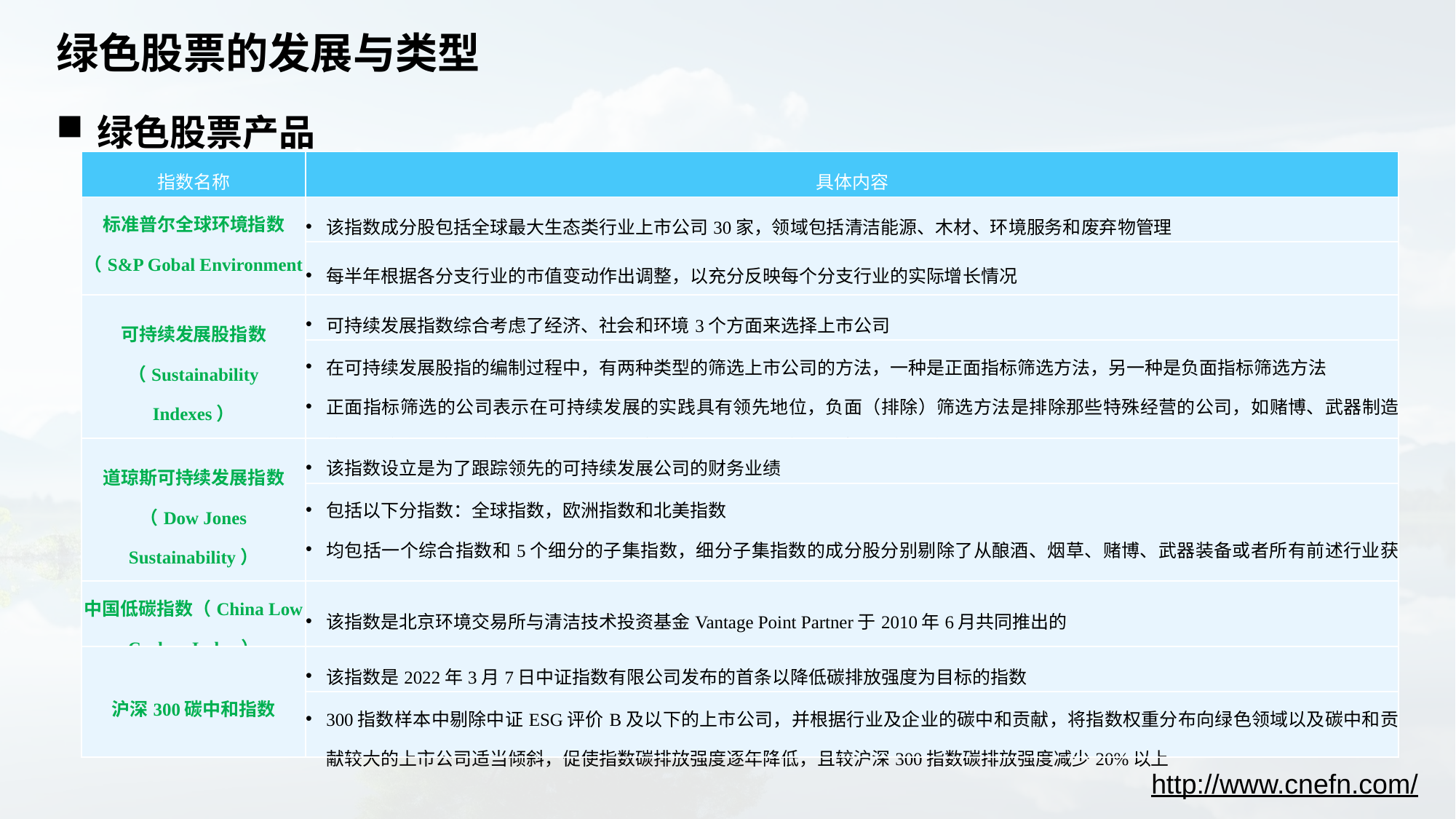

# 绿色股票的发展与类型
绿色股票产品
| 指数名称 | 具体内容 |
| --- | --- |
| 标准普尔全球环境指数（S&P Gobal Environment Index） | 该指数成分股包括全球最大生态类行业上市公司30家，领域包括清洁能源、木材、环境服务和废弃物管理 |
|  | 每半年根据各分支行业的市值变动作出调整，以充分反映每个分支行业的实际增长情况 |
| 可持续发展股指数（Sustainability Indexes） | 可持续发展指数综合考虑了经济、社会和环境3个方面来选择上市公司 |
|  | 在可持续发展股指的编制过程中，有两种类型的筛选上市公司的方法，一种是正面指标筛选方法，另一种是负面指标筛选方法 正面指标筛选的公司表示在可持续发展的实践具有领先地位，负面（排除）筛选方法是排除那些特殊经营的公司，如赌博、武器制造等。排除的目的是避免样本股中含有环境污染严重、不道德或者社会不友好的公司 |
| 道琼斯可持续发展指数（Dow Jones Sustainability） | 该指数设立是为了跟踪领先的可持续发展公司的财务业绩 |
|  | 包括以下分指数：全球指数，欧洲指数和北美指数 均包括一个综合指数和5个细分的子集指数，细分子集指数的成分股分别剔除了从酿酒、烟草、赌博、武器装备或者所有前述行业获得收入的公司 |
| 中国低碳指数（China Low Carbon Index） | 该指数是北京环境交易所与清洁技术投资基金Vantage Point Partner于2010年6月共同推出的 |
| 沪深300碳中和指数 | 该指数是2022年3月7日中证指数有限公司发布的首条以降低碳排放强度为目标的指数 |
|  | 300指数样本中剔除中证ESG评价B及以下的上市公司，并根据行业及企业的碳中和贡献，将指数权重分布向绿色领域以及碳中和贡献较大的上市公司适当倾斜，促使指数碳排放强度逐年降低，且较沪深300指数碳排放强度减少20%以上 |